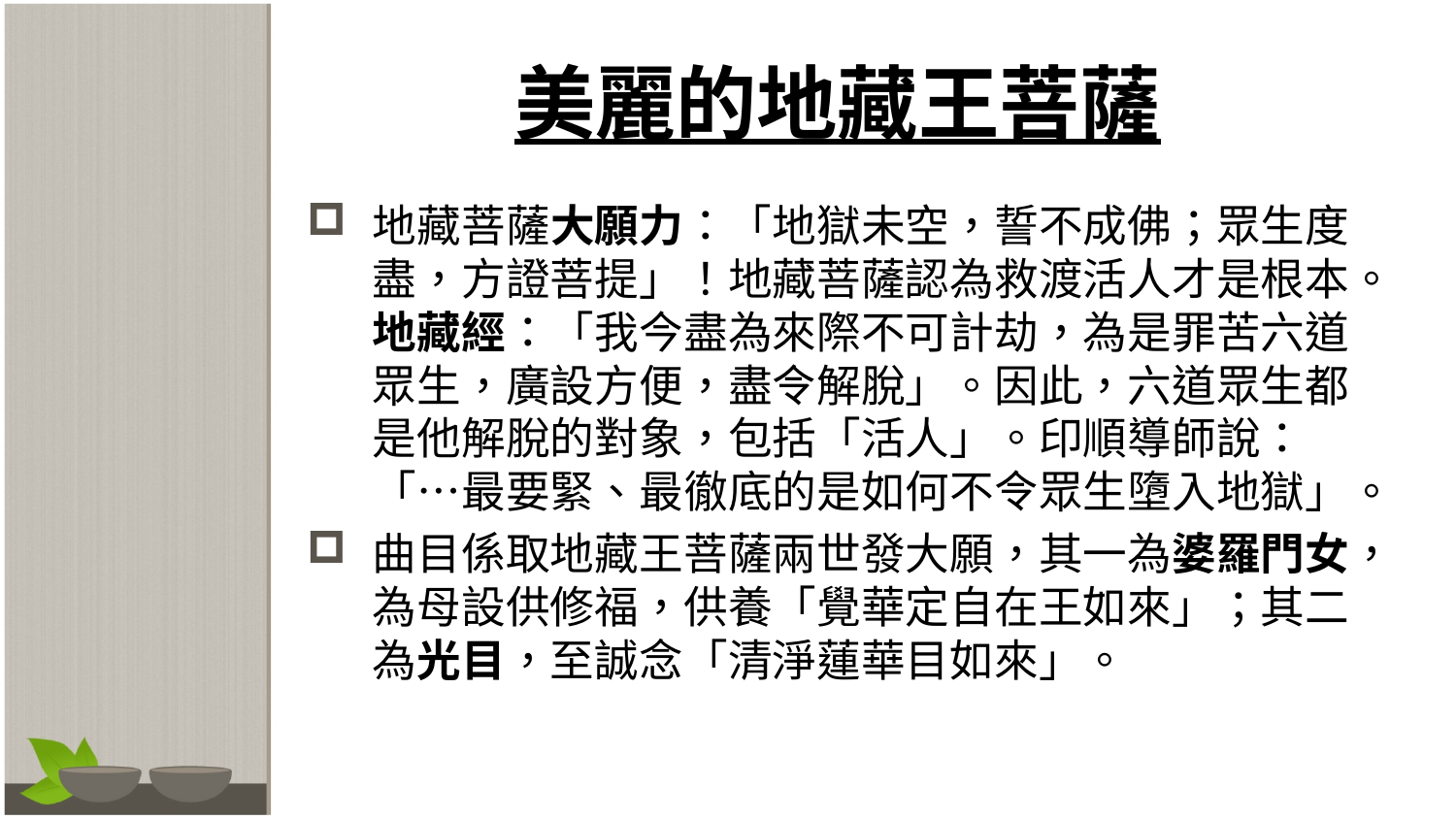

# 美麗的地藏王菩薩
地藏菩薩大願力：「地獄未空，誓不成佛；眾生度盡，方證菩提」！地藏菩薩認為救渡活人才是根本。地藏經：「我今盡為來際不可計劫，為是罪苦六道眾生，廣設方便，盡令解脫」。因此，六道眾生都是他解脫的對象，包括「活人」。印順導師說：「…最要緊、最徹底的是如何不令眾生墮入地獄」。
曲目係取地藏王菩薩兩世發大願，其一為婆羅門女，為母設供修福，供養「覺華定自在王如來」；其二為光目，至誠念「清淨蓮華目如來」。